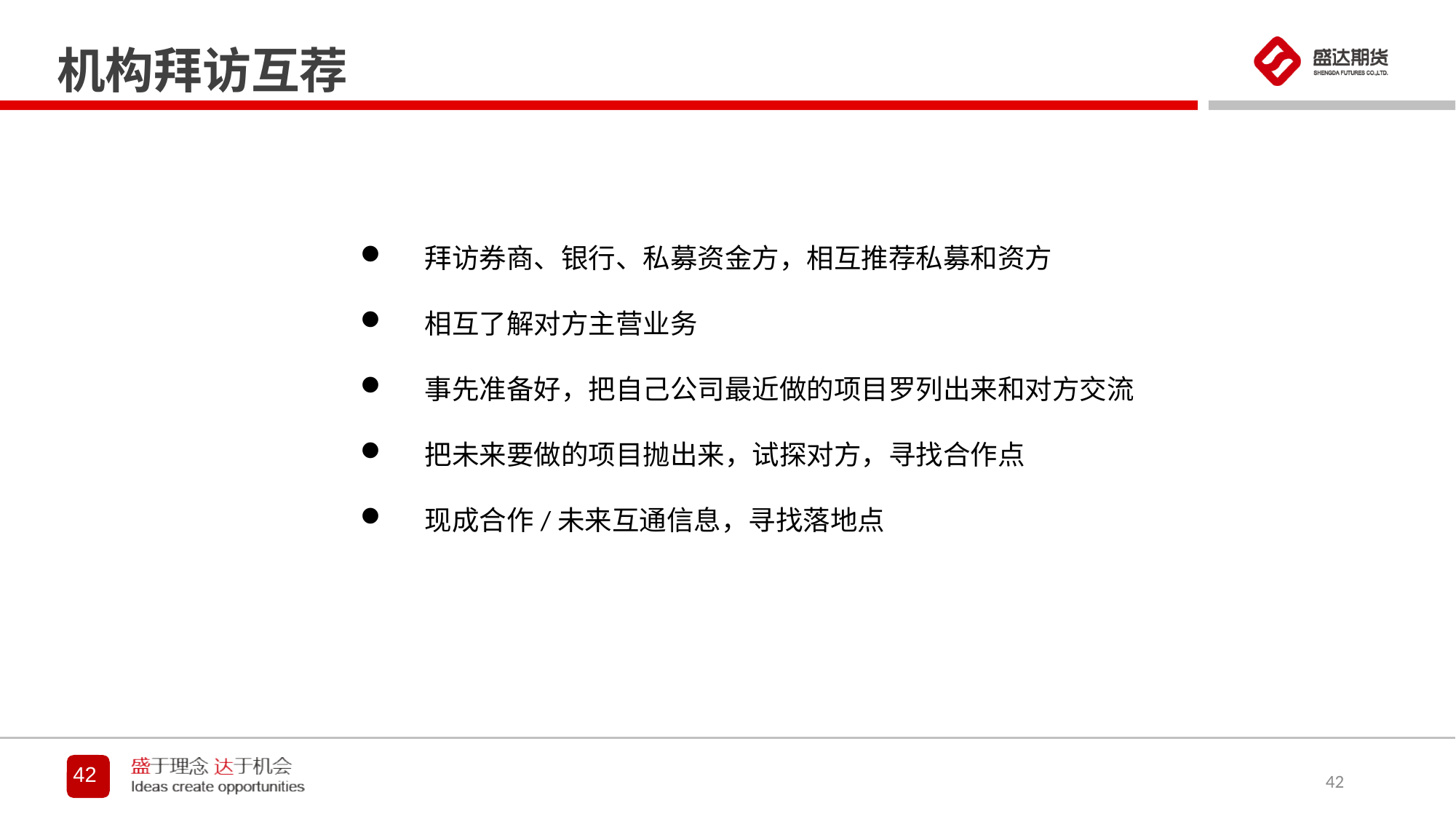

机构拜访互荐
     拜访券商、银行、私募资金方，相互推荐私募和资方
     相互了解对方主营业务
     事先准备好，把自己公司最近做的项目罗列出来和对方交流
     把未来要做的项目抛出来，试探对方，寻找合作点
     现成合作/未来互通信息，寻找落地点
42